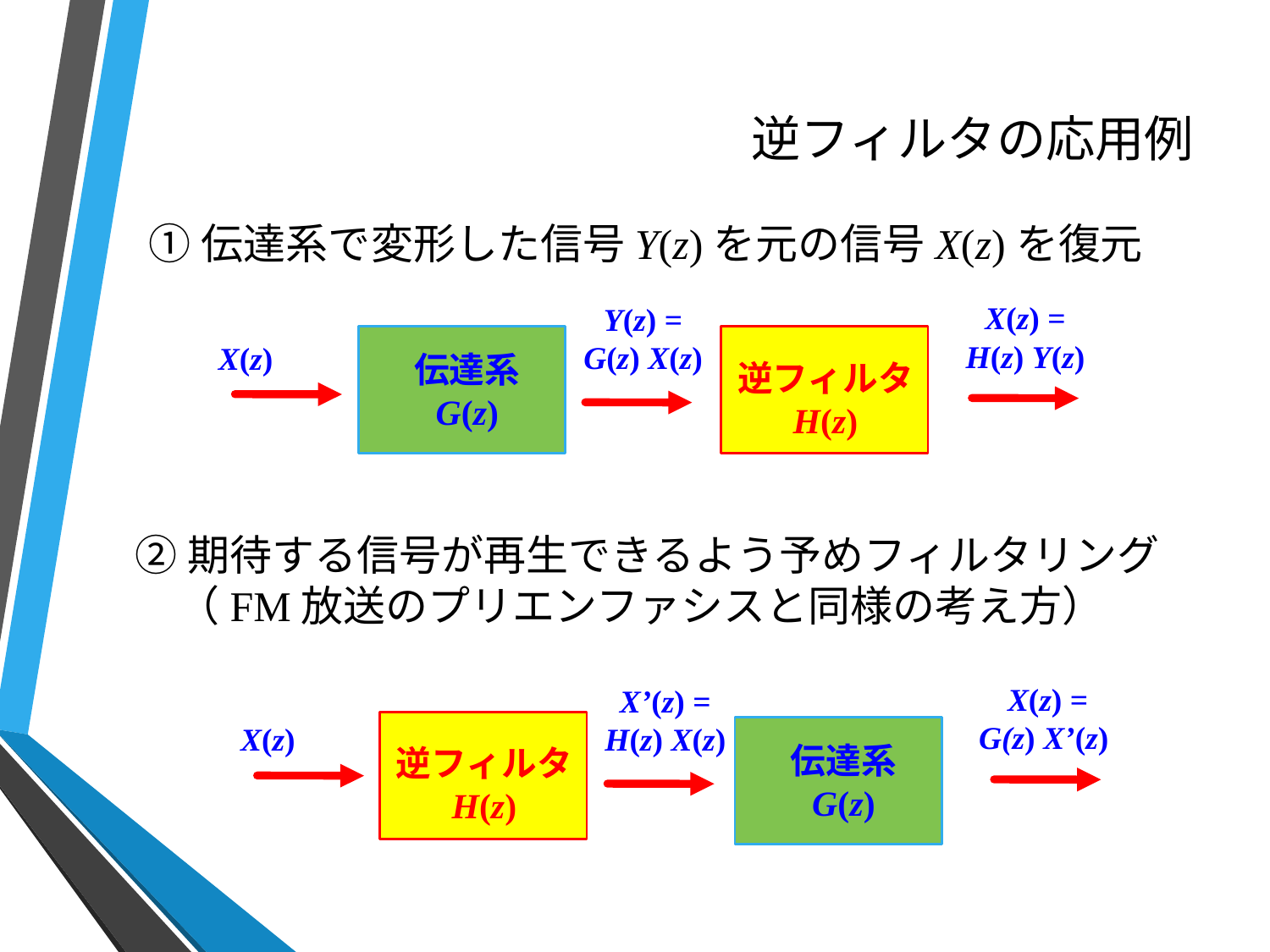

# 逆フィルタの応用例
①伝達系で変形した信号Y(z)を元の信号X(z)を復元
X(z) =
H(z) Y(z)
Y(z) =
G(z) X(z)

X(z)
伝達系
G(z)
逆フィルタ
H(z)
②期待する信号が再生できるよう予めフィルタリング
　（FM放送のプリエンファシスと同様の考え方）
X(z) =
G(z) X’(z)
X’(z) =
H(z) X(z)

X(z)
伝達系
G(z)
逆フィルタ
H(z)